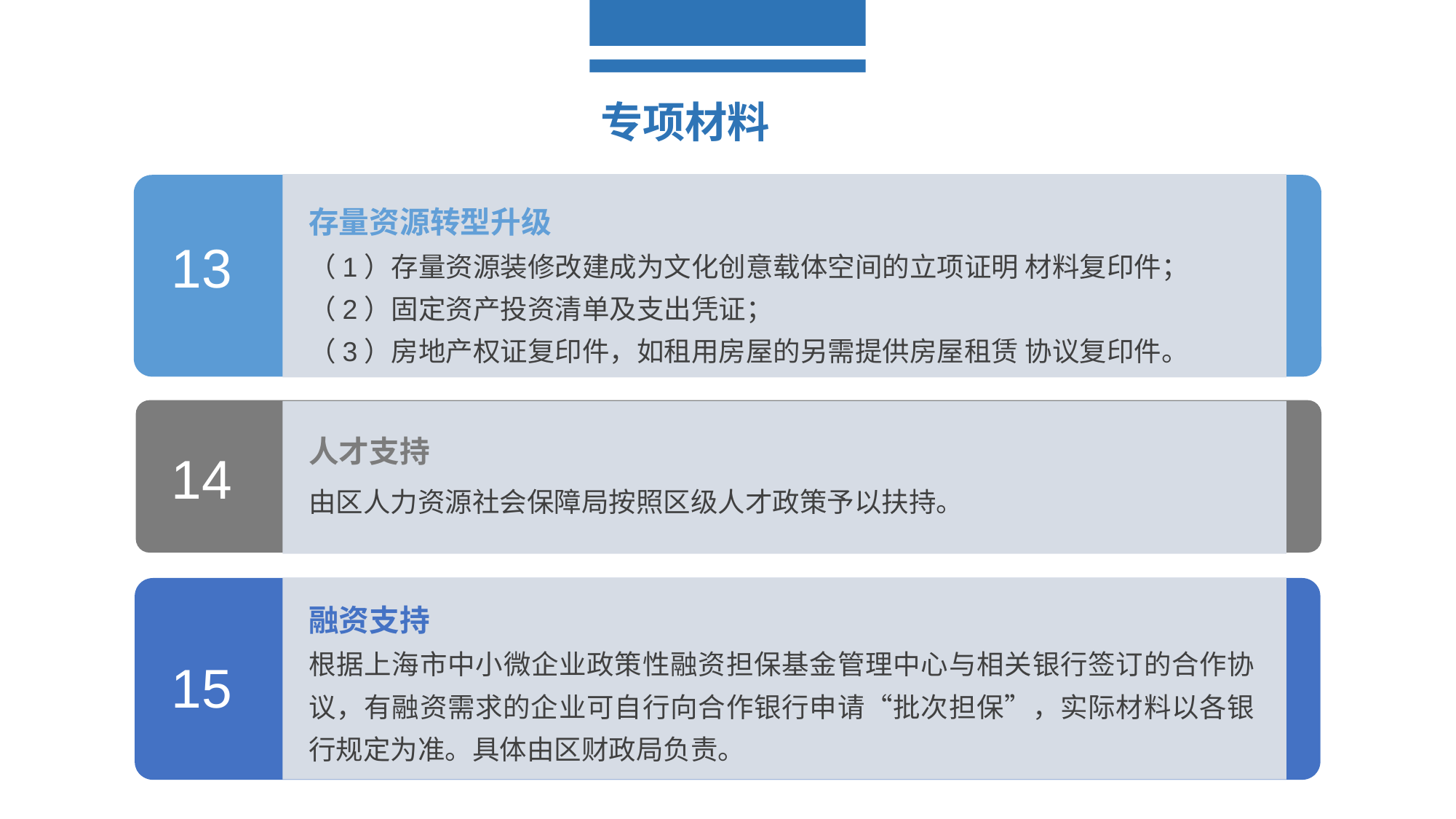

专项材料

存量资源转型升级
（1）存量资源装修改建成为文化创意载体空间的立项证明 材料复印件；
（2）固定资产投资清单及支出凭证；
（3）房地产权证复印件，如租用房屋的另需提供房屋租赁 协议复印件。
13

人才支持
由区人力资源社会保障局按照区级人才政策予以扶持。
14
融资支持
根据上海市中小微企业政策性融资担保基金管理中心与相关银行签订的合作协议，有融资需求的企业可自行向合作银行申请“批次担保”，实际材料以各银行规定为准。具体由区财政局负责。

15